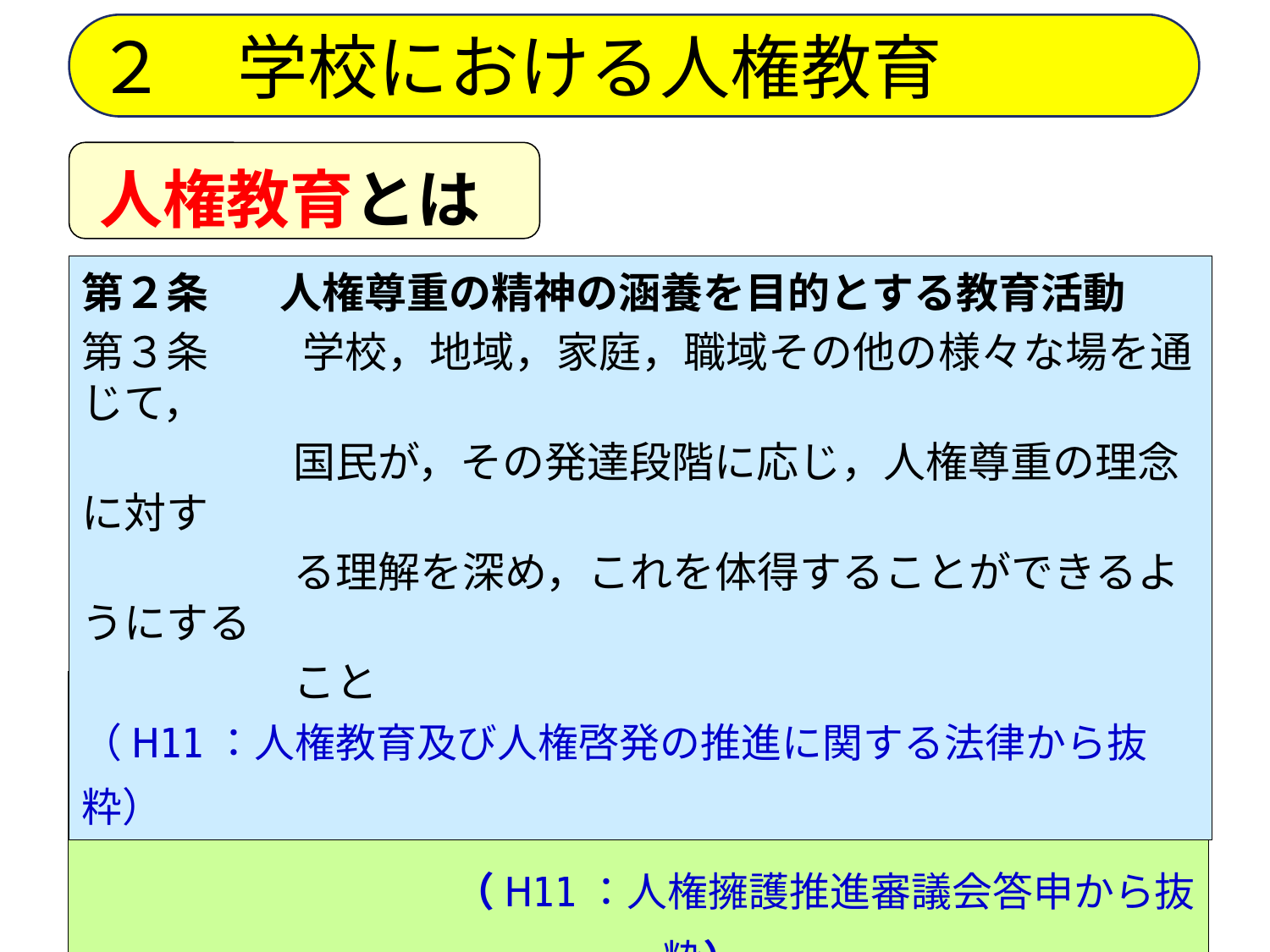

２　学校における人権教育

人権教育とは
第２条　   人権尊重の精神の涵養を目的とする教育活動
第３条　　 学校，地域，家庭，職域その他の様々な場を通じて，
　　　　　国民が，その発達段階に応じ，人権尊重の理念に対す
　　　　　る理解を深め，これを体得することができるようにする
　　　　　こと
（H11：人権教育及び人権啓発の推進に関する法律から抜粋）
　 人権尊重の理念を，自分の人権のみならず他人の人権についても正しく理解し，その権利の行使に伴う責任を自覚して，人権を相互に尊重し合うこと････
　　　　　　（H11：人権擁護推進審議会答申から抜粋）